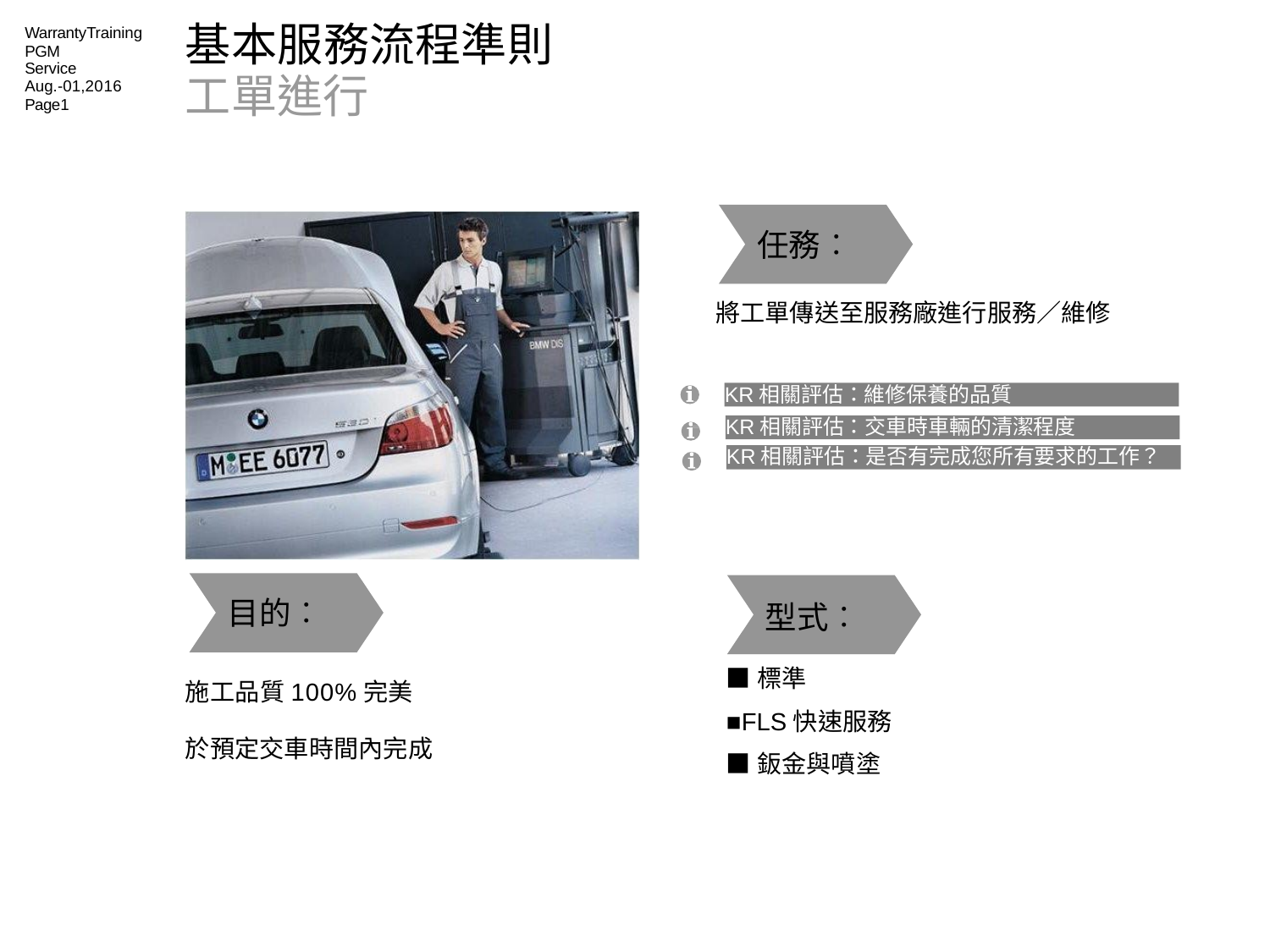

# 基本服務流程準則工單進行
WarrantyTrainingPGM
Service
Aug.-01,2016
Page1

任務︰

將工單傳送至服務廠進行服務／維修
KR相關評估：維修保養的品質

KR相關評估：交車時車輛的清潔程度
KR相關評估：是否有完成您所有要求的工作？

目的︰
型式︰
■標準
■FLS快速服務
■鈑金與噴塗
施工品質100%完美
於預定交車時間內完成